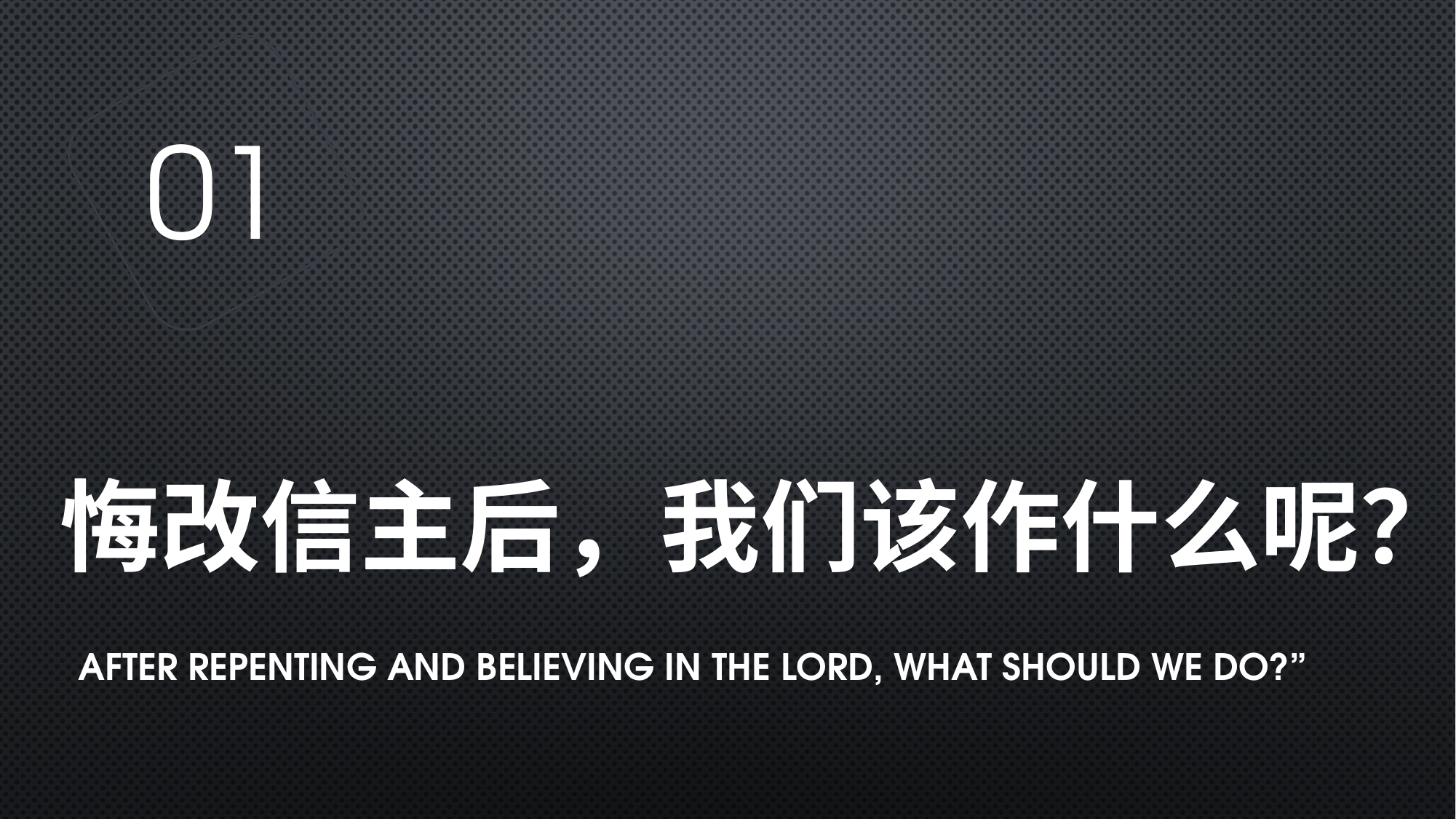

01
# 悔改信主后，我们该作什么呢？
After repenting and believing in the Lord, what should we do?”